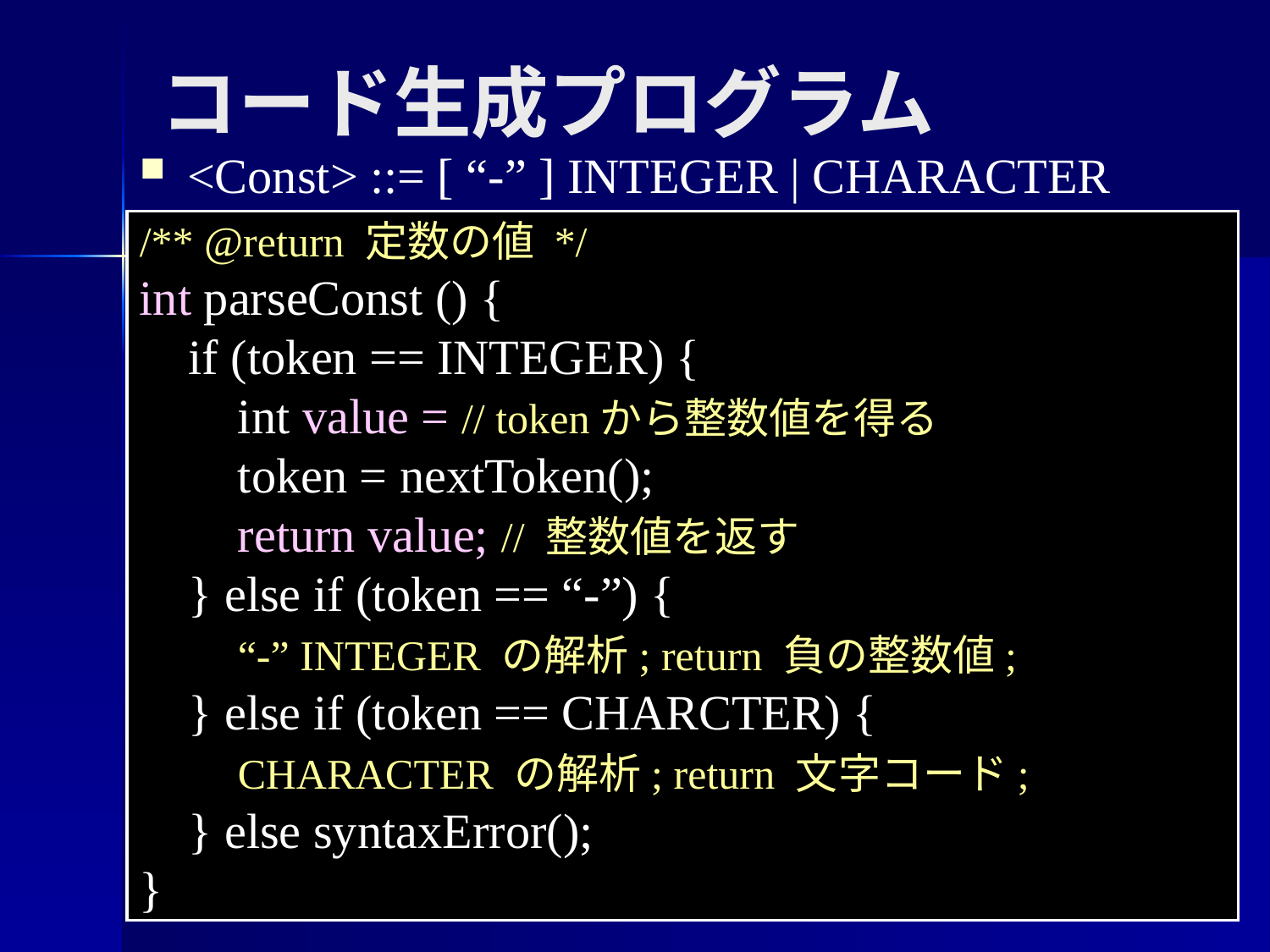

コード生成プログラム
<Const> ::= [ “-” ] INTEGER | CHARACTER
/** @return 定数の値 */
int parseConst () {
    if (token == INTEGER) {
        int value = // tokenから整数値を得る
        token = nextToken();
        return value; // 整数値を返す
    } else if (token == “-”) {
        “-” INTEGER の解析; return 負の整数値;
    } else if (token == CHARCTER) {
        CHARACTER の解析; return 文字コード;
    } else syntaxError();
}